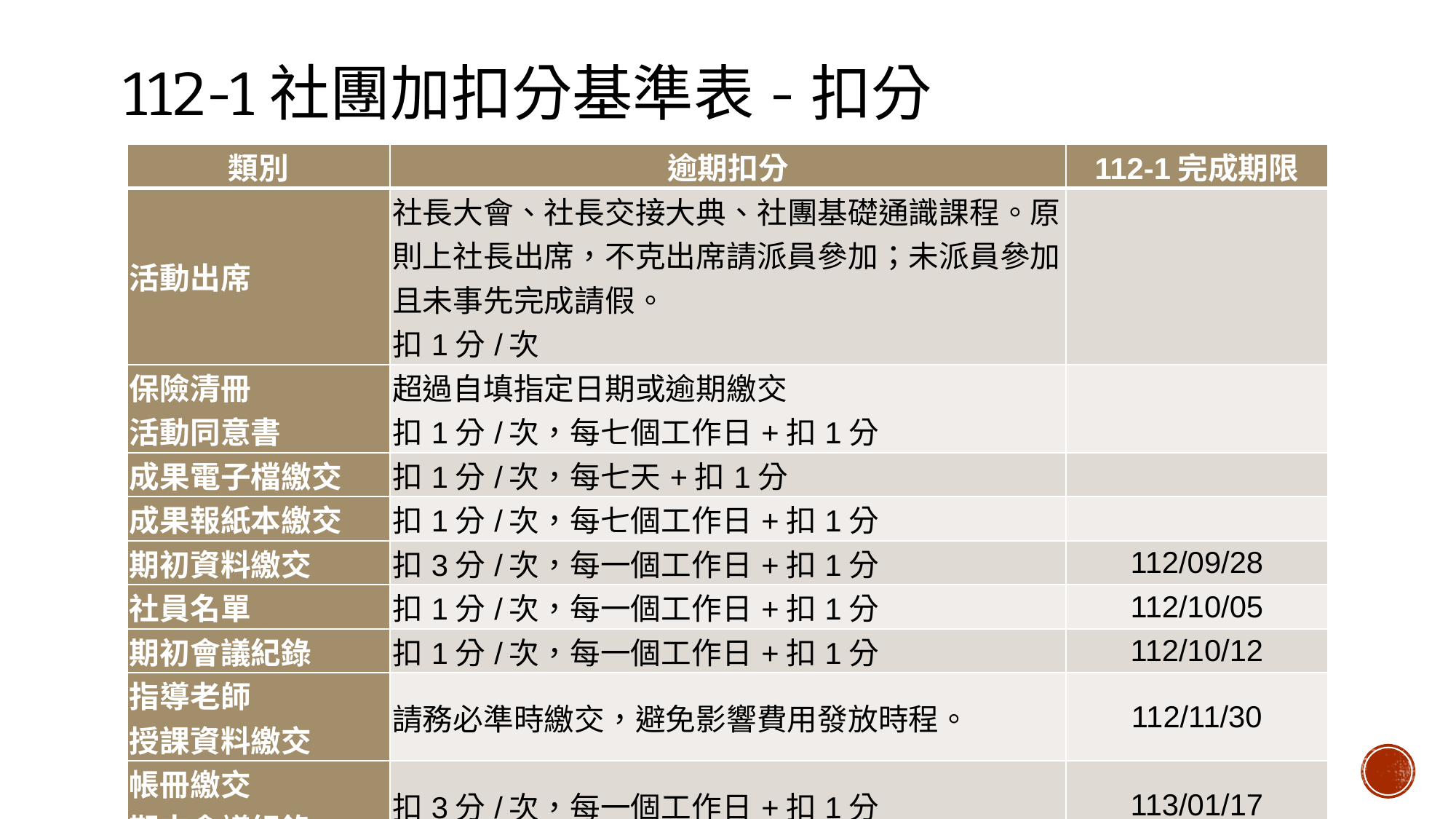

# 112-1社團加扣分基準表-扣分
| 類別 | 逾期扣分 | 112-1完成期限 |
| --- | --- | --- |
| 活動出席 | 社長大會、社長交接大典、社團基礎通識課程。原則上社長出席，不克出席請派員參加；未派員參加且未事先完成請假。 扣1分/次 |  |
| 保險清冊 活動同意書 | 超過自填指定日期或逾期繳交 扣1分/次，每七個工作日+扣1分 |  |
| 成果電子檔繳交 | 扣1分/次，每七天+扣1分 |  |
| 成果報紙本繳交 | 扣1分/次，每七個工作日+扣1分 |  |
| 期初資料繳交 | 扣3分/次，每一個工作日+扣1分 | 112/09/28 |
| 社員名單 | 扣1分/次，每一個工作日+扣1分 | 112/10/05 |
| 期初會議紀錄 | 扣1分/次，每一個工作日+扣1分 | 112/10/12 |
| 指導老師 授課資料繳交 | 請務必準時繳交，避免影響費用發放時程。 | 112/11/30 |
| 帳冊繳交 期末會議紀錄 | 扣3分/次，每一個工作日+扣1分 | 113/01/17 |
| 社團交接 | 扣3分/次，每一個工作日+扣1分 | 113/01/24 |